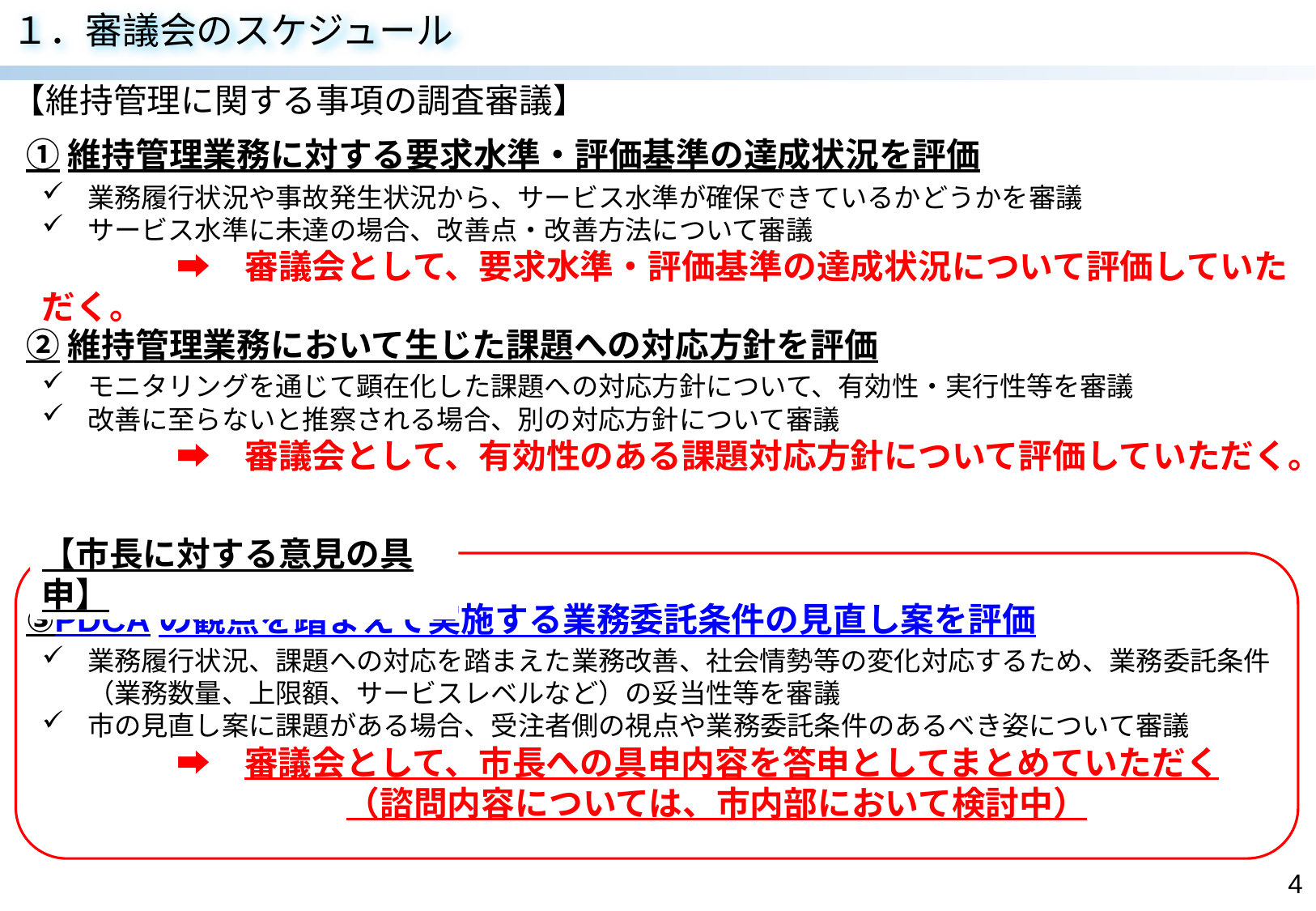

１．審議会のスケジュール
【維持管理に関する事項の調査審議】
①維持管理業務に対する要求水準・評価基準の達成状況を評価
業務履行状況や事故発生状況から、サービス水準が確保できているかどうかを審議
サービス水準に未達の場合、改善点・改善方法について審議
　　　　➡　審議会として、要求水準・評価基準の達成状況について評価していただく。
②維持管理業務において生じた課題への対応方針を評価
モニタリングを通じて顕在化した課題への対応方針について、有効性・実行性等を審議
改善に至らないと推察される場合、別の対応方針について審議
　　　　➡　審議会として、有効性のある課題対応方針について評価していただく。
【市長に対する意見の具申】

③PDCAの観点を踏まえて実施する業務委託条件の見直し案を評価
業務履行状況、課題への対応を踏まえた業務改善、社会情勢等の変化対応するため、業務委託条件（業務数量、上限額、サービスレベルなど）の妥当性等を審議
市の見直し案に課題がある場合、受注者側の視点や業務委託条件のあるべき姿について審議
　　　　➡　審議会として、市長への具申内容を答申としてまとめていただく
　　　　　　　　　（諮問内容については、市内部において検討中）
4